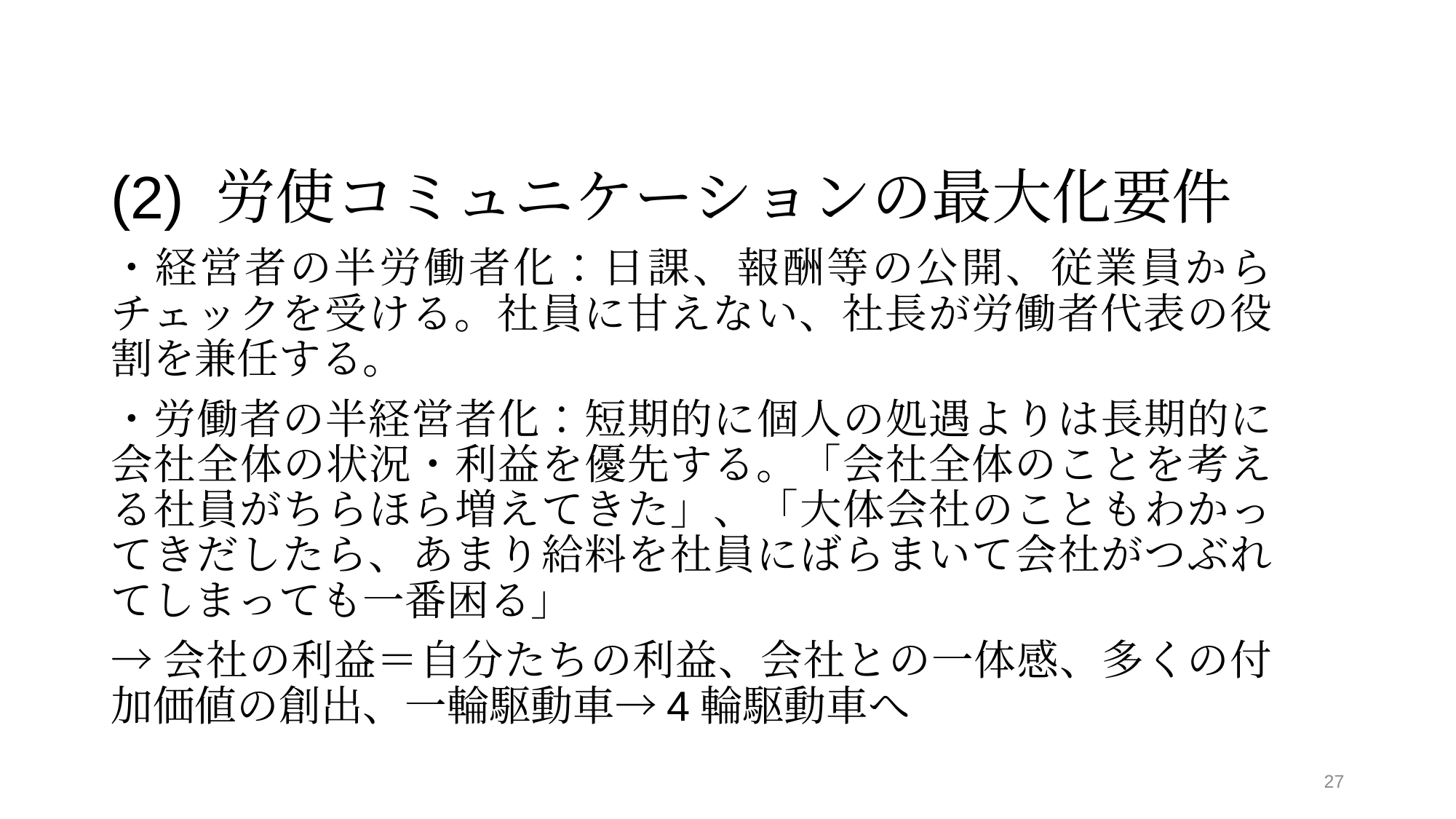

#
(2) 労使コミュニケーションの最大化要件
・経営者の半労働者化：日課、報酬等の公開、従業員からチェックを受ける。社員に甘えない、社長が労働者代表の役割を兼任する。
・労働者の半経営者化：短期的に個人の処遇よりは長期的に会社全体の状況・利益を優先する。「会社全体のことを考える社員がちらほら増えてきた」、「大体会社のこともわかってきだしたら、あまり給料を社員にばらまいて会社がつぶれてしまっても一番困る」
→会社の利益＝自分たちの利益、会社との一体感、多くの付加価値の創出、一輪駆動車→4輪駆動車へ

27